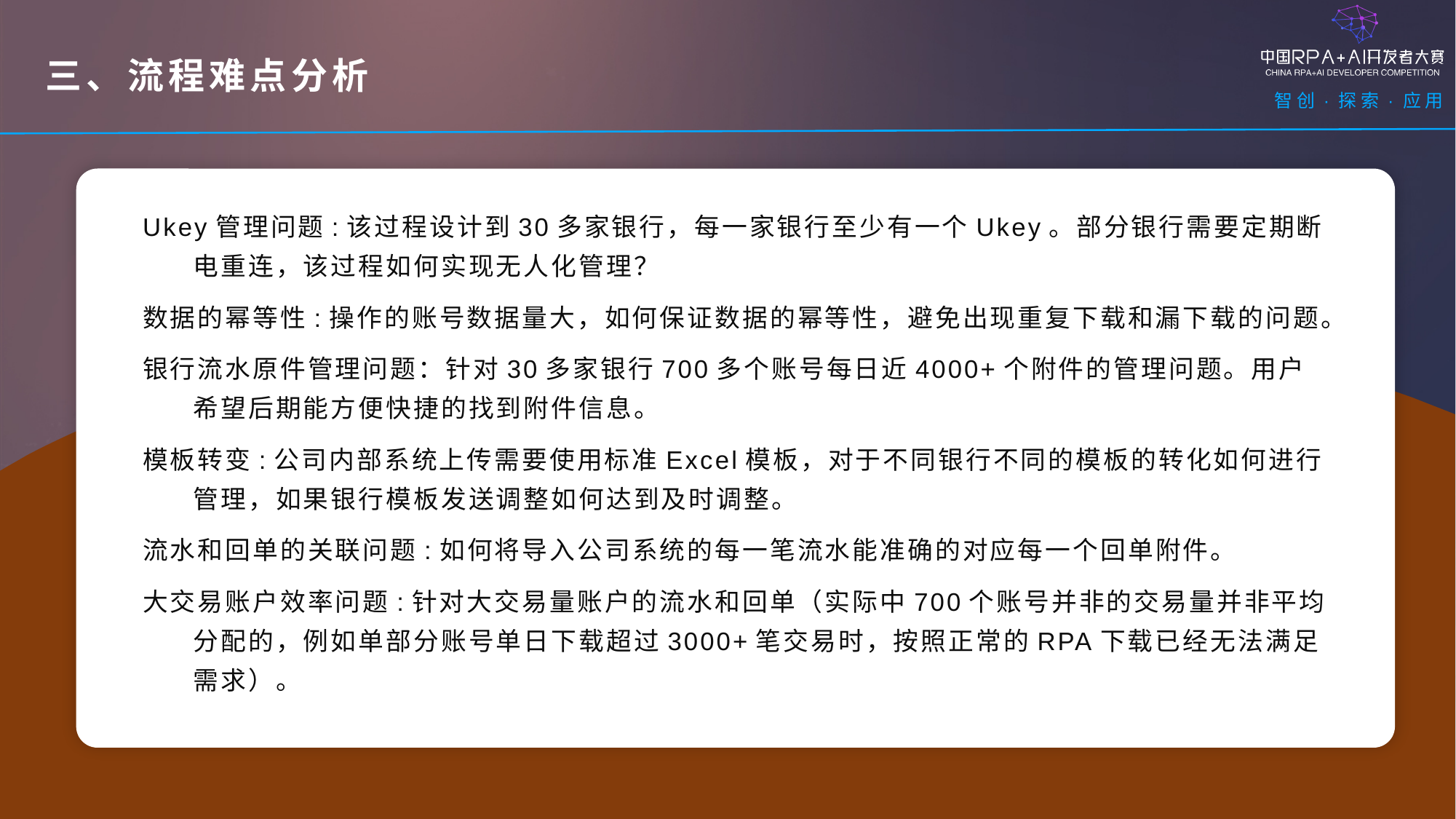

三、流程难点分析

Ukey管理问题:该过程设计到30多家银行，每一家银行至少有一个Ukey。部分银行需要定期断电重连，该过程如何实现无人化管理？
数据的幂等性:操作的账号数据量大，如何保证数据的幂等性，避免出现重复下载和漏下载的问题。
银行流水原件管理问题：针对30多家银行700多个账号每日近4000+个附件的管理问题。用户希望后期能方便快捷的找到附件信息。
模板转变:公司内部系统上传需要使用标准Excel模板，对于不同银行不同的模板的转化如何进行管理，如果银行模板发送调整如何达到及时调整。
流水和回单的关联问题:如何将导入公司系统的每一笔流水能准确的对应每一个回单附件。
大交易账户效率问题:针对大交易量账户的流水和回单（实际中700个账号并非的交易量并非平均分配的，例如单部分账号单日下载超过3000+笔交易时，按照正常的RPA下载已经无法满足需求）。